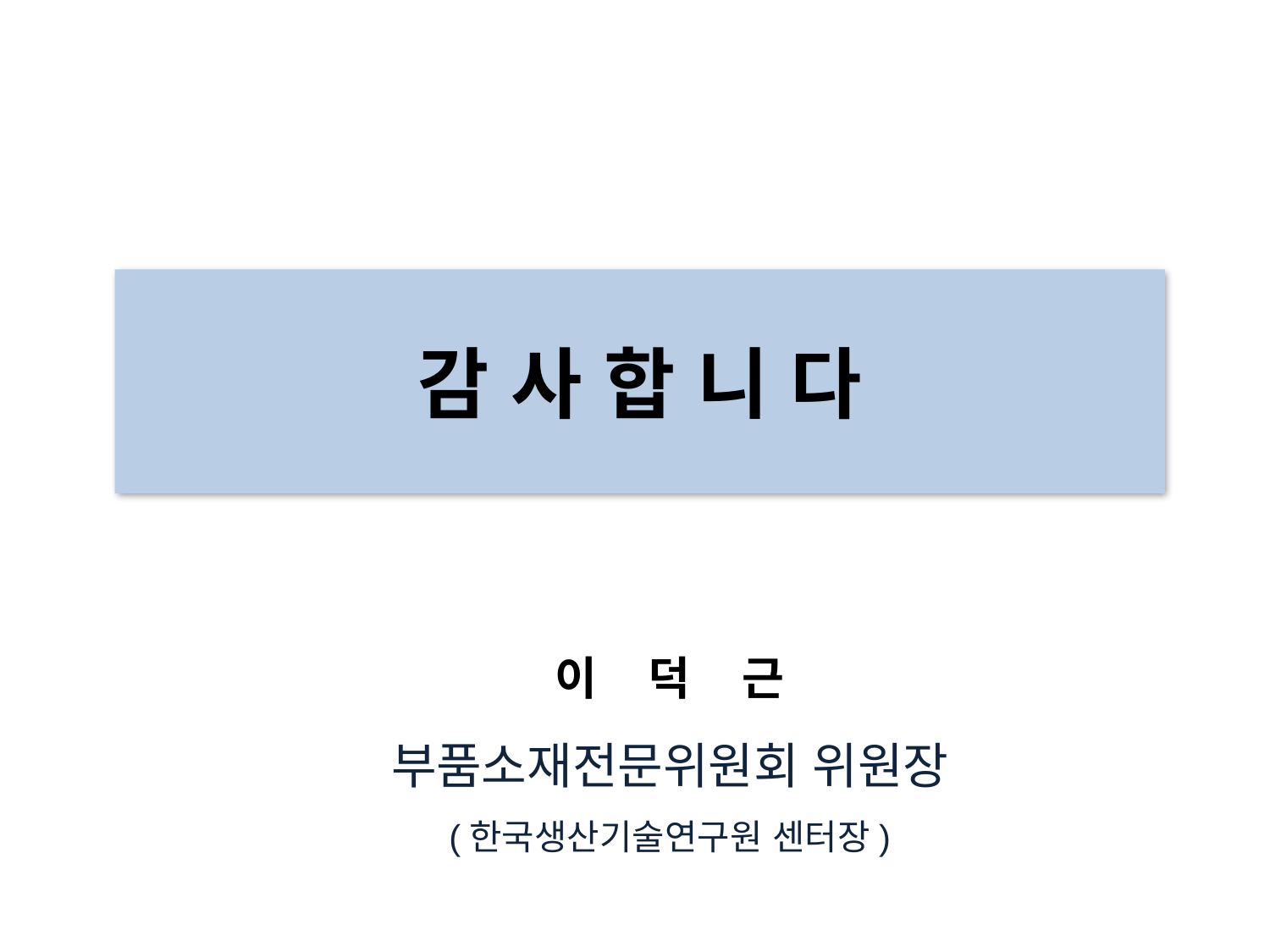

감 사 합 니 다

이    덕    근
부품소재전문위원회 위원장
(한국생산기술연구원 센터장)